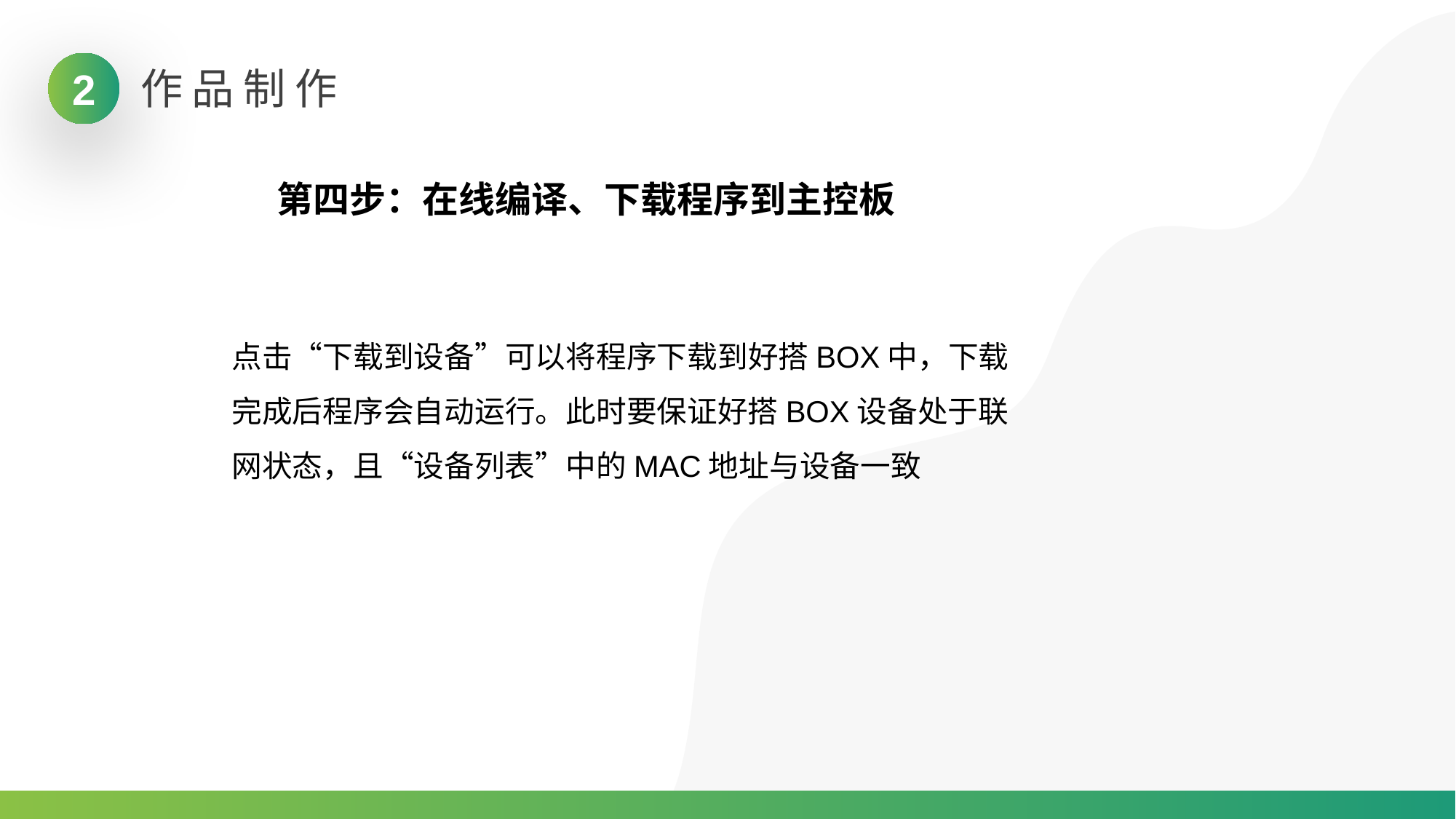

2
作品制作
第四步：在线编译、下载程序到主控板

点击“下载到设备”可以将程序下载到好搭BOX中，下载完成后程序会自动运行。此时要保证好搭BOX设备处于联网状态，且“设备列表”中的MAC地址与设备一致

02